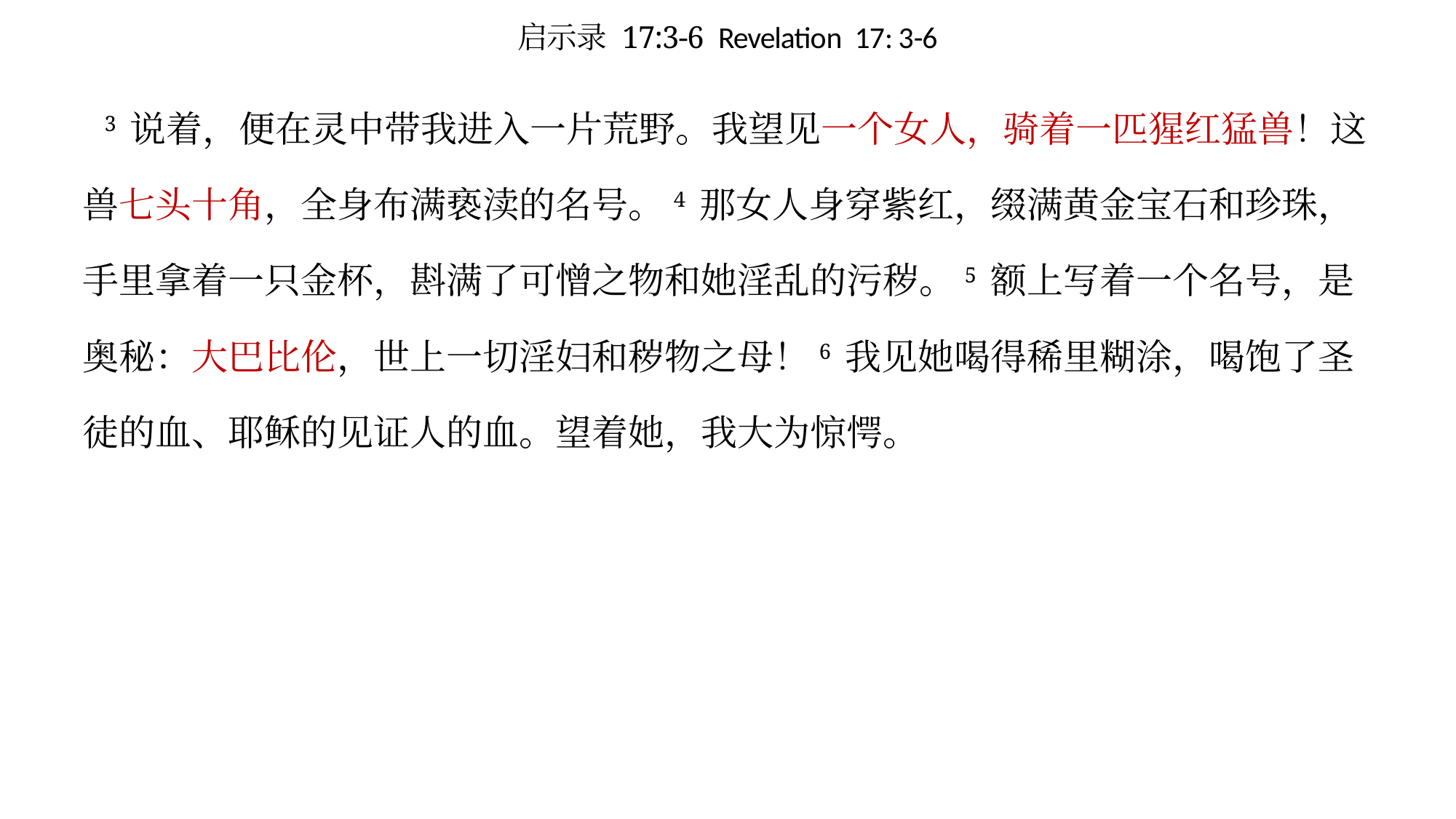

# 启示录 17:3-6  Revelation  17: 3-6
    3 说着，便在灵中带我进入一片荒野。我望见一个女人，骑着一匹猩红猛兽！这兽七头十角，全身布满亵渎的名号。4 那女人身穿紫红，缀满黄金宝石和珍珠，手里拿着一只金杯，斟满了可憎之物和她淫乱的污秽。5 额上写着一个名号，是奥秘：大巴比伦，世上一切淫妇和秽物之母！6 我见她喝得稀里糊涂，喝饱了圣徒的血、耶稣的见证人的血。望着她，我大为惊愕。